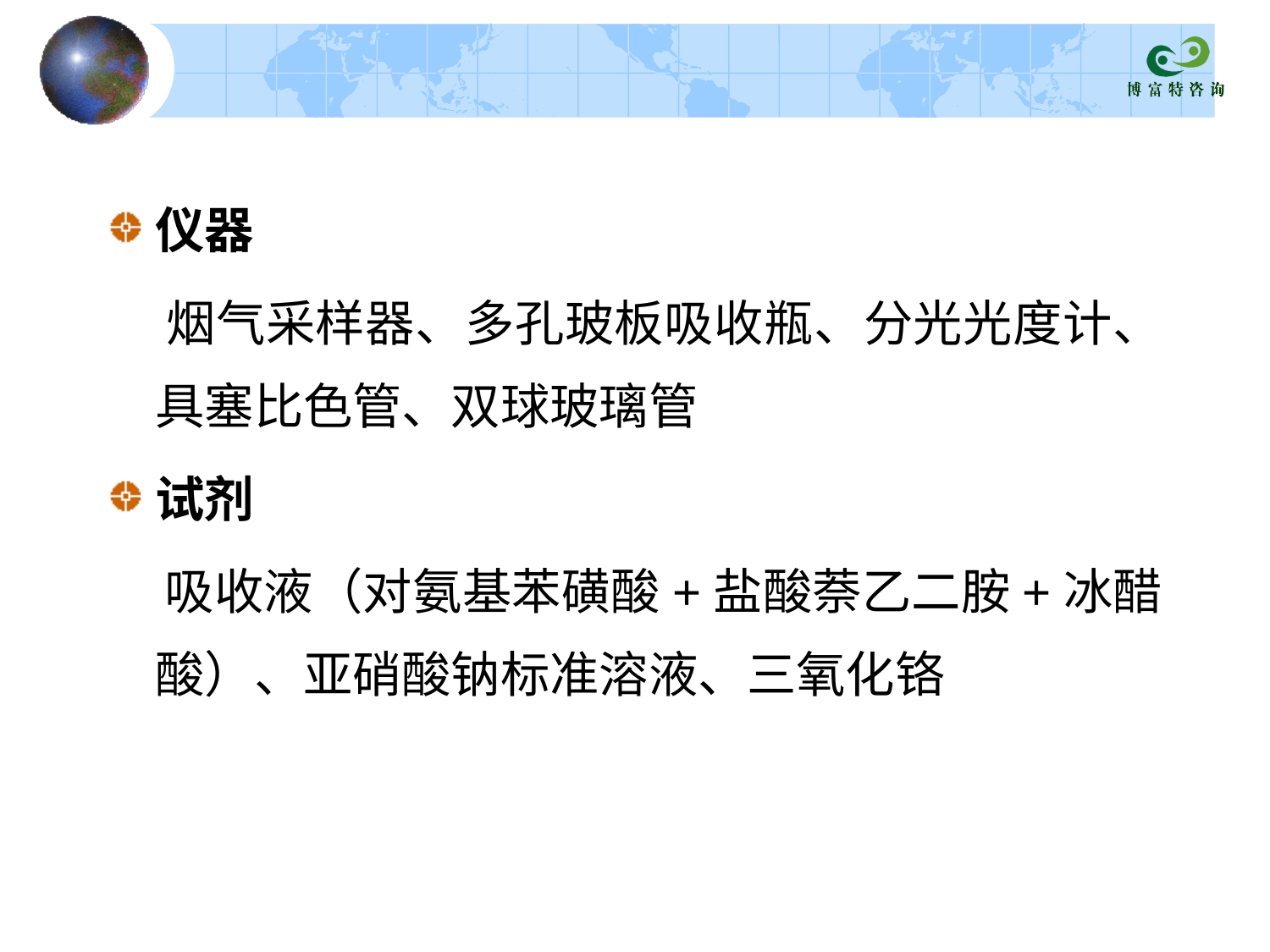

仪器
    烟气采样器、多孔玻板吸收瓶、分光光度计、具塞比色管、双球玻璃管
试剂
    吸收液（对氨基苯磺酸+盐酸萘乙二胺+冰醋酸）、亚硝酸钠标准溶液、三氧化铬